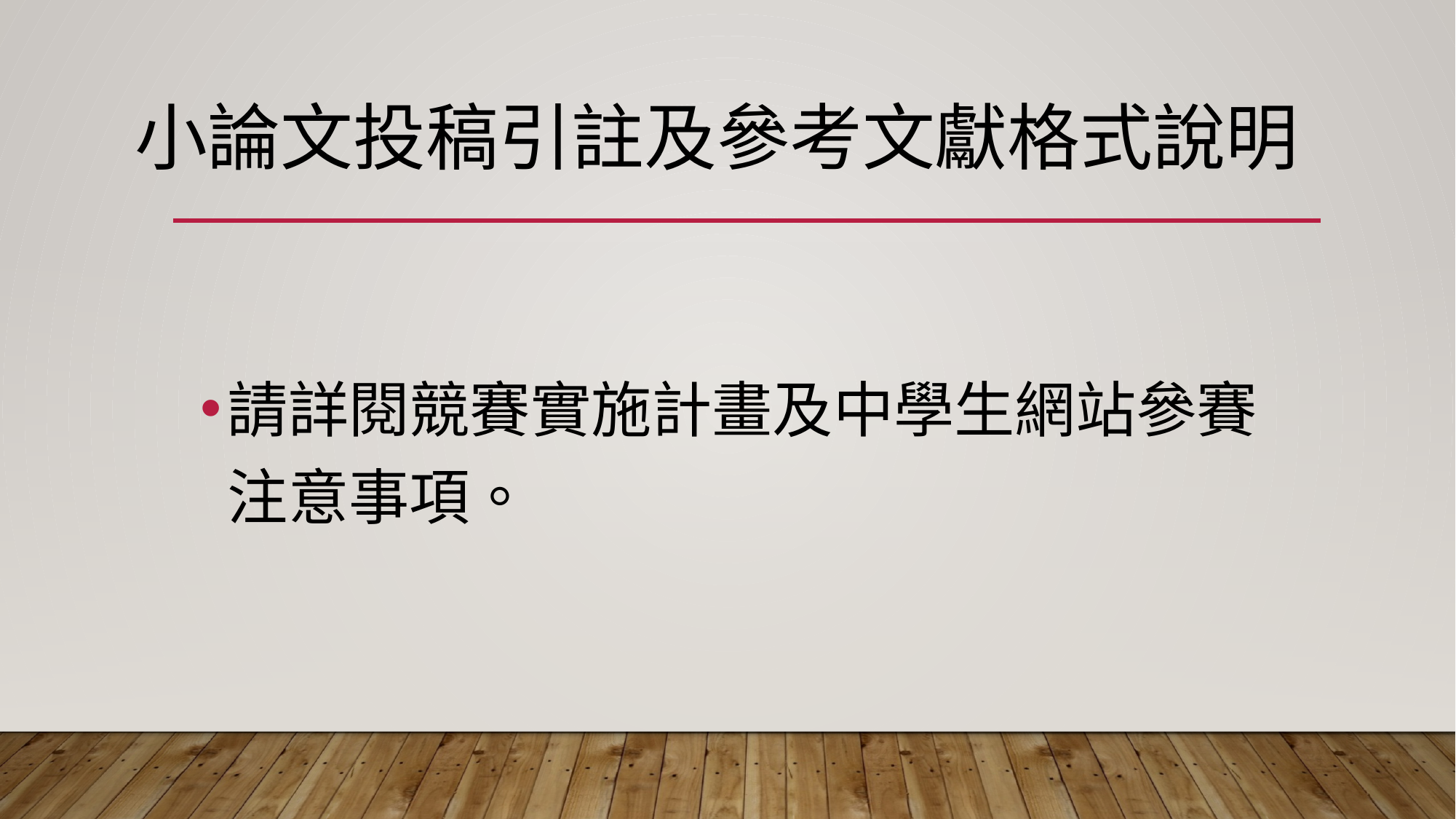

# 小論文投稿引註及參考文獻格式說明

請詳閱競賽實施計畫及中學生網站參賽注意事項。